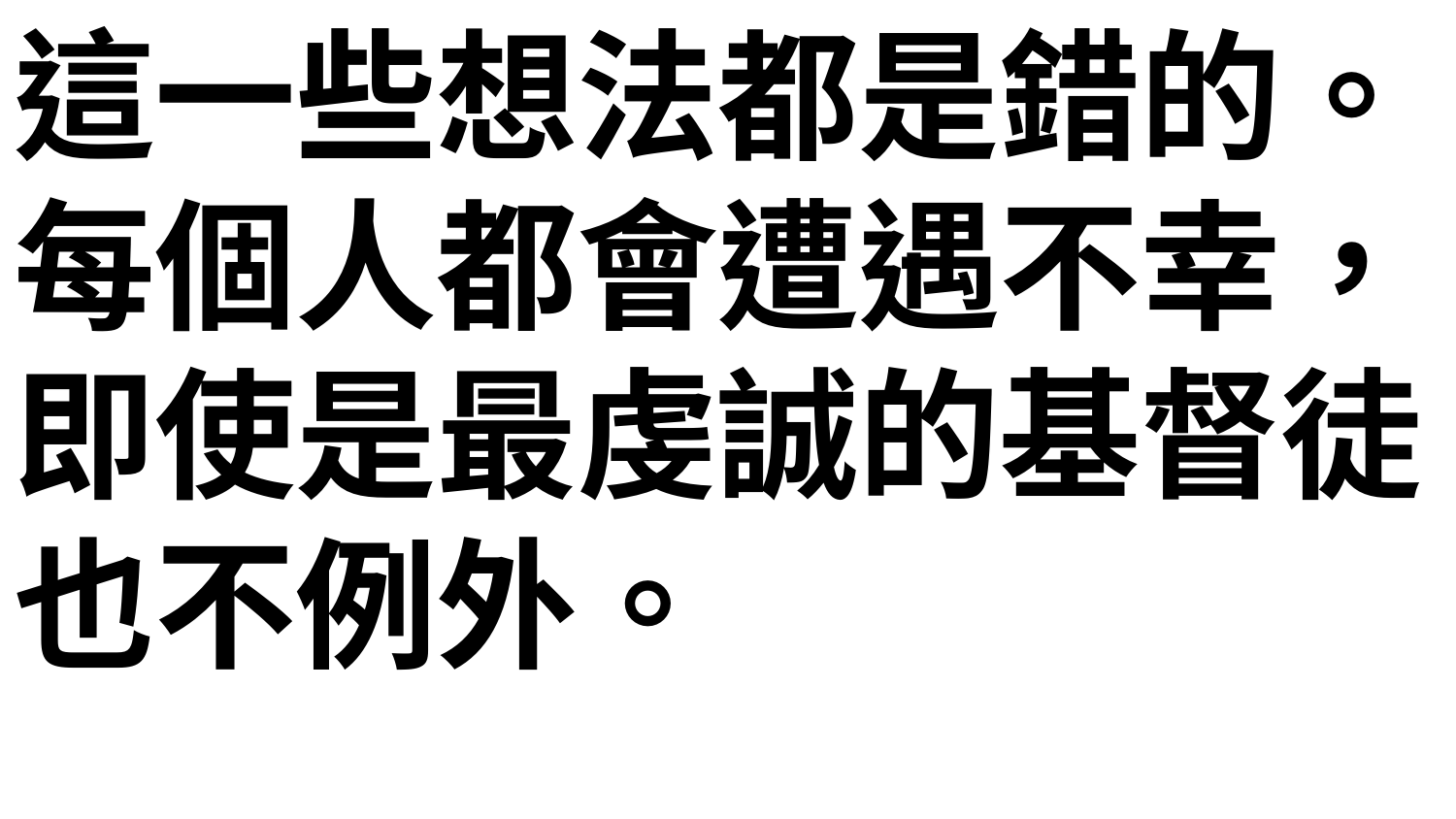

這一些想法都是錯的。每個人都會遭遇不幸，即使是最虔誠的基督徒也不例外。